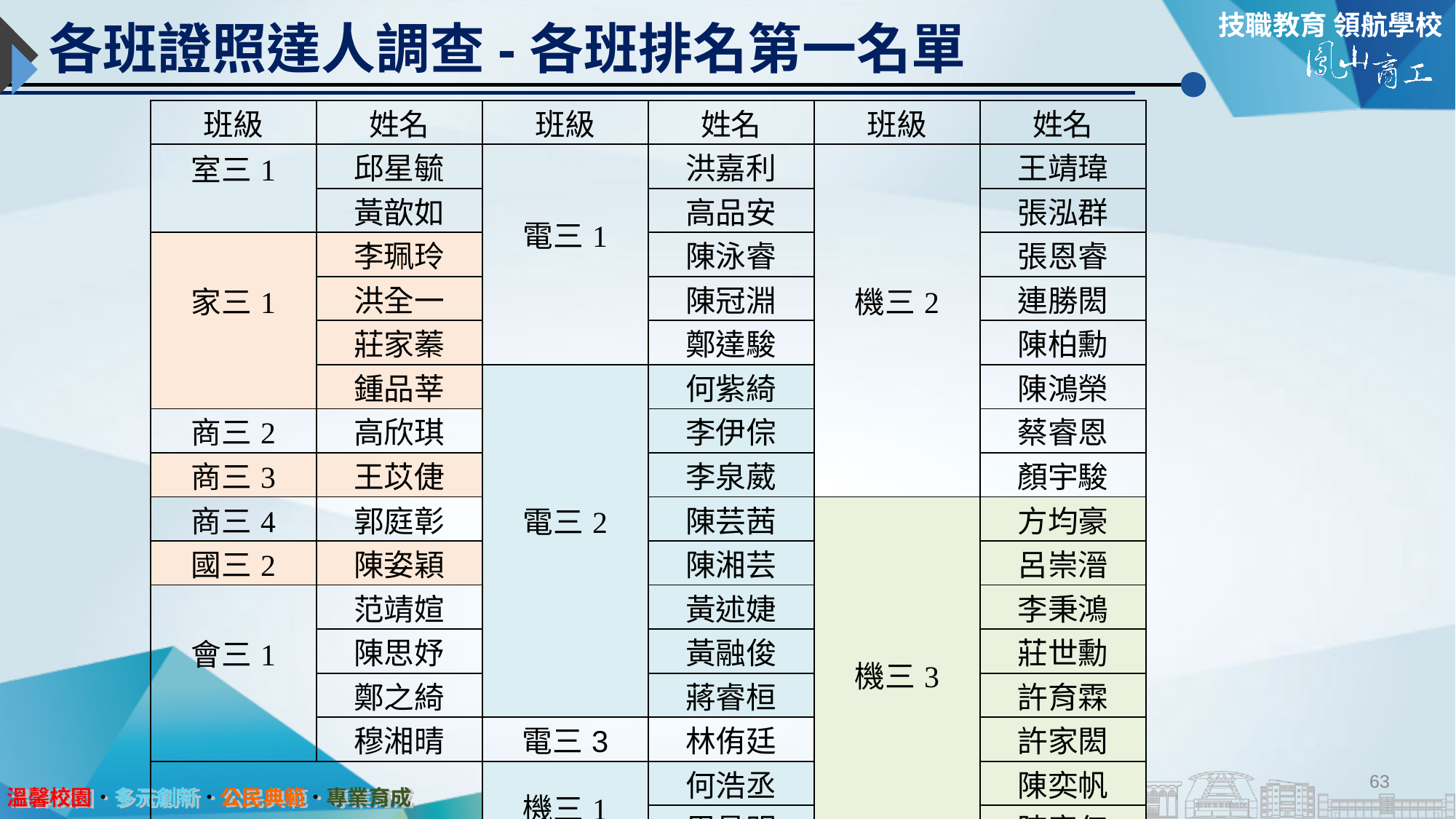

# 各班證照達人調查-各班排名第一名單
| 班級 | 姓名 | 班級 | 姓名 | 班級 | 姓名 |
| --- | --- | --- | --- | --- | --- |
| 室三1 | 邱星毓 | 電三1 | 洪嘉利 | 機三2 | 王靖瑋 |
|  | 黃歆如 |  | 高品安 |  | 張泓群 |
| 家三1 | 李珮玲 |  | 陳泳睿 |  | 張恩睿 |
|  | 洪全一 |  | 陳冠淵 |  | 連勝閎 |
|  | 莊家蓁 |  | 鄭達駿 |  | 陳柏勳 |
|  | 鍾品莘 | 電三2 | 何紫綺 |  | 陳鴻榮 |
| 商三2 | 高欣琪 |  | 李伊倧 |  | 蔡睿恩 |
| 商三3 | 王苡倢 |  | 李泉葳 |  | 顏宇駿 |
| 商三4 | 郭庭彰 |  | 陳芸茜 | 機三3 | 方均豪 |
| 國三2 | 陳姿穎 |  | 陳湘芸 |  | 呂崇溍 |
| 會三1 | 范靖媗 |  | 黃述婕 |  | 李秉鴻 |
|  | 陳思妤 |  | 黃融俊 |  | 莊世勳 |
|  | 鄭之綺 |  | 蔣睿桓 |  | 許育霖 |
|  | 穆湘晴 | 電三3 | 林侑廷 |  | 許家閎 |
|  |  | 機三1 | 何浩丞 |  | 陳奕帆 |
|  |  |  | 周昌明 |  | 陳宥任 |
|  |  |  | 陳威豪 |  | 陳盧霖 |

63